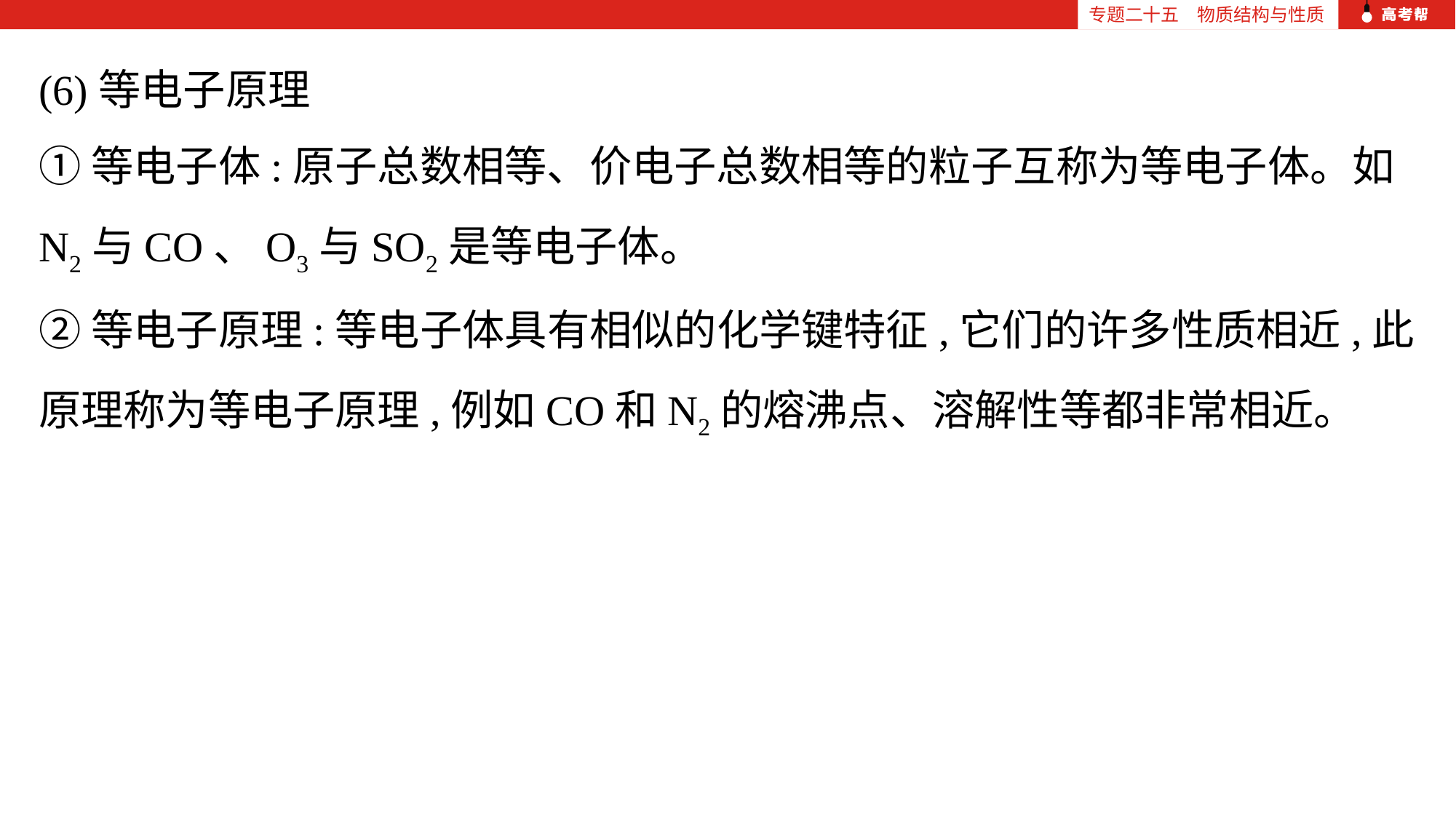

专题二十五　物质结构与性质
(6)等电子原理
①等电子体:原子总数相等、价电子总数相等的粒子互称为等电子体。如N2与CO、O3与SO2是等电子体。
②等电子原理:等电子体具有相似的化学键特征,它们的许多性质相近,此原理称为等电子原理,例如CO和N2的熔沸点、溶解性等都非常相近。